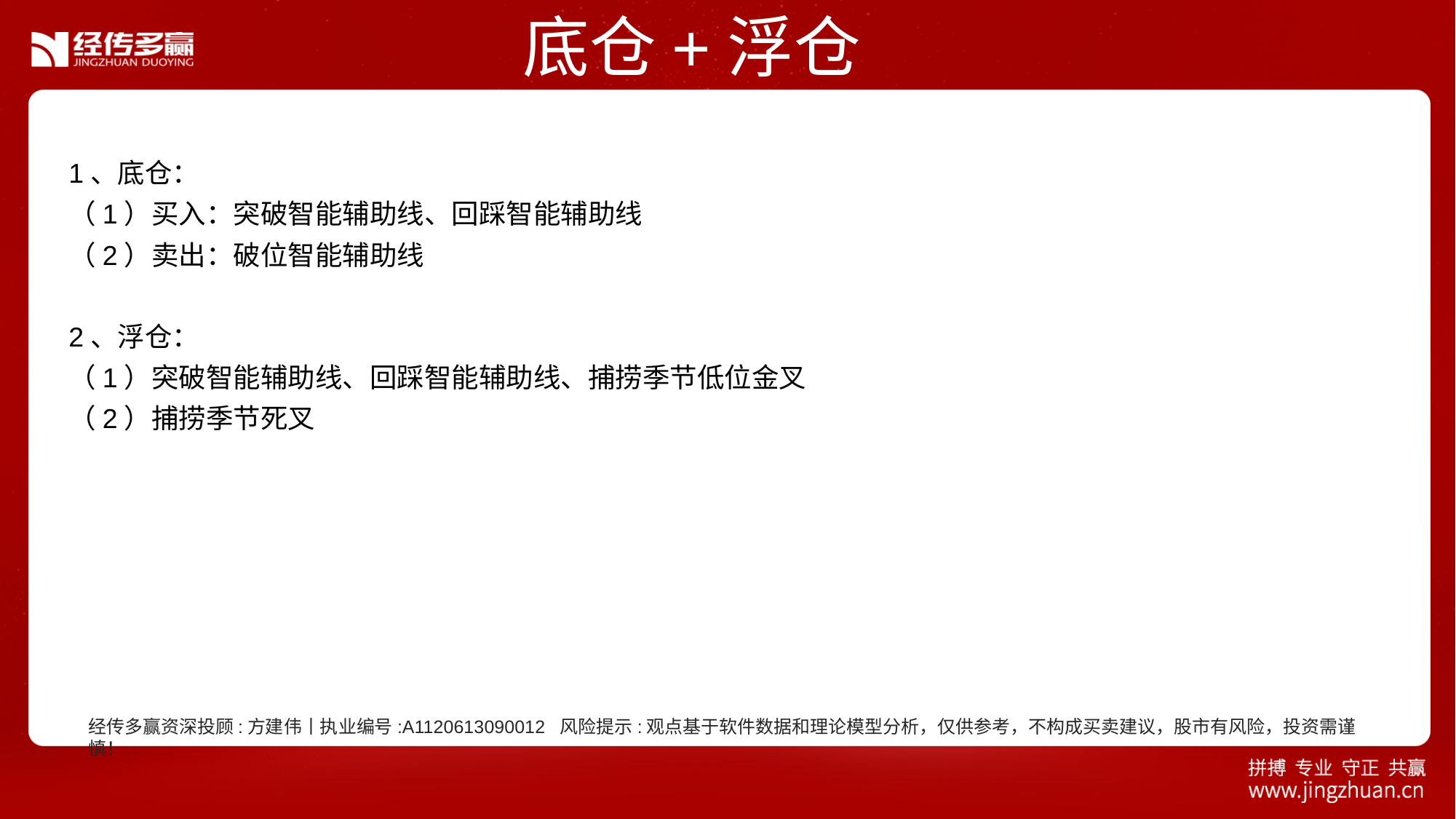

底仓+浮仓
1、底仓：
（1）买入：突破智能辅助线、回踩智能辅助线
（2）卖出：破位智能辅助线

2、浮仓：
（1）突破智能辅助线、回踩智能辅助线、捕捞季节低位金叉
（2）捕捞季节死叉